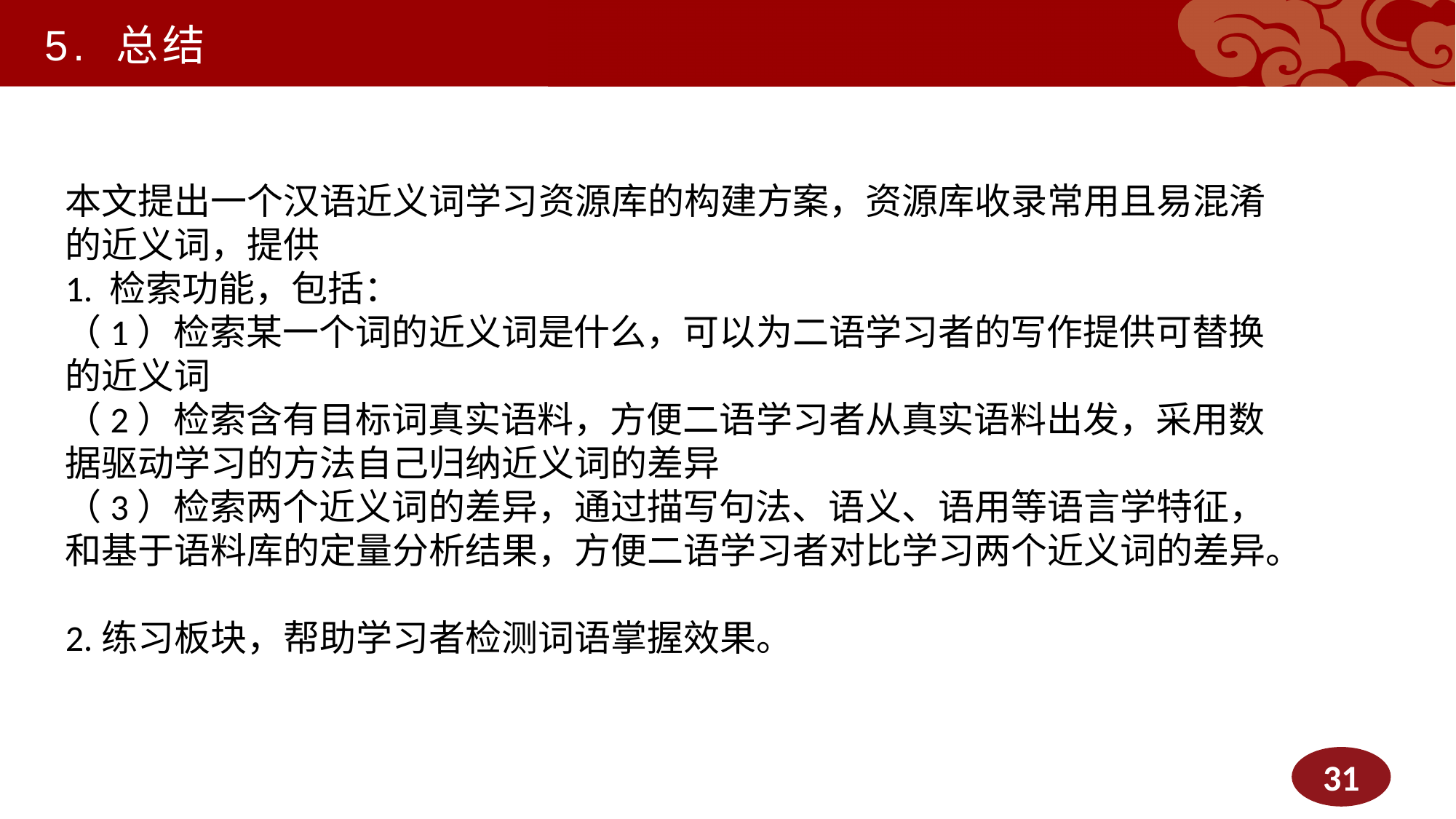

5. 总结

本文提出一个汉语近义词学习资源库的构建方案，资源库收录常用且易混淆的近义词，提供
1. 检索功能，包括：
（1）检索某一个词的近义词是什么，可以为二语学习者的写作提供可替换的近义词
（2）检索含有目标词真实语料，方便二语学习者从真实语料出发，采用数据驱动学习的方法自己归纳近义词的差异
（3）检索两个近义词的差异，通过描写句法、语义、语用等语言学特征，和基于语料库的定量分析结果，方便二语学习者对比学习两个近义词的差异。

2.练习板块，帮助学习者检测词语掌握效果。